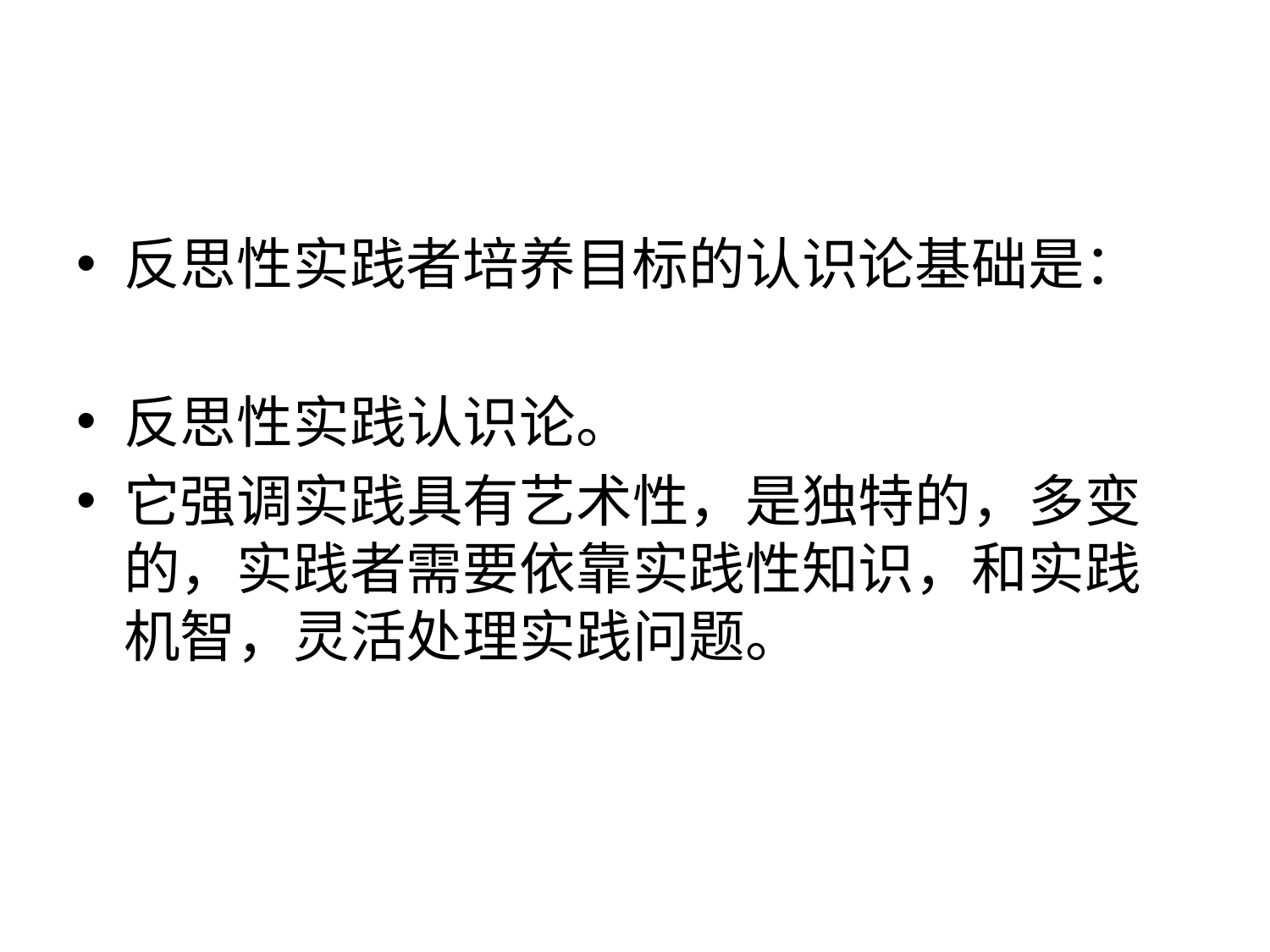

#
反思性实践者培养目标的认识论基础是：

反思性实践认识论。
它强调实践具有艺术性，是独特的，多变的，实践者需要依靠实践性知识，和实践机智，灵活处理实践问题。